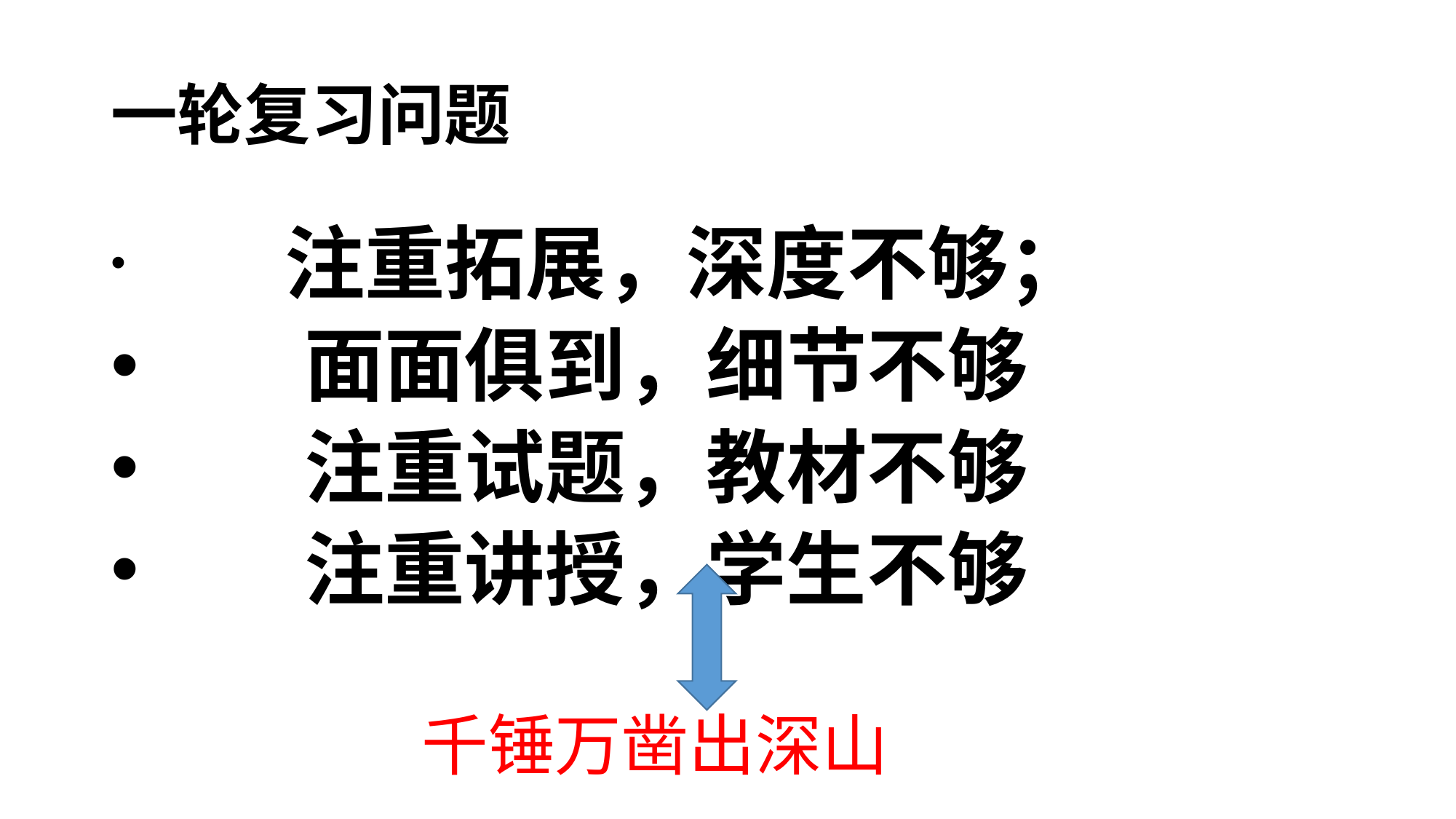

# 一轮复习问题
              注重拓展，深度不够；
        面面俱到，细节不够
        注重试题，教材不够
        注重讲授，学生不够

千锤万凿出深山